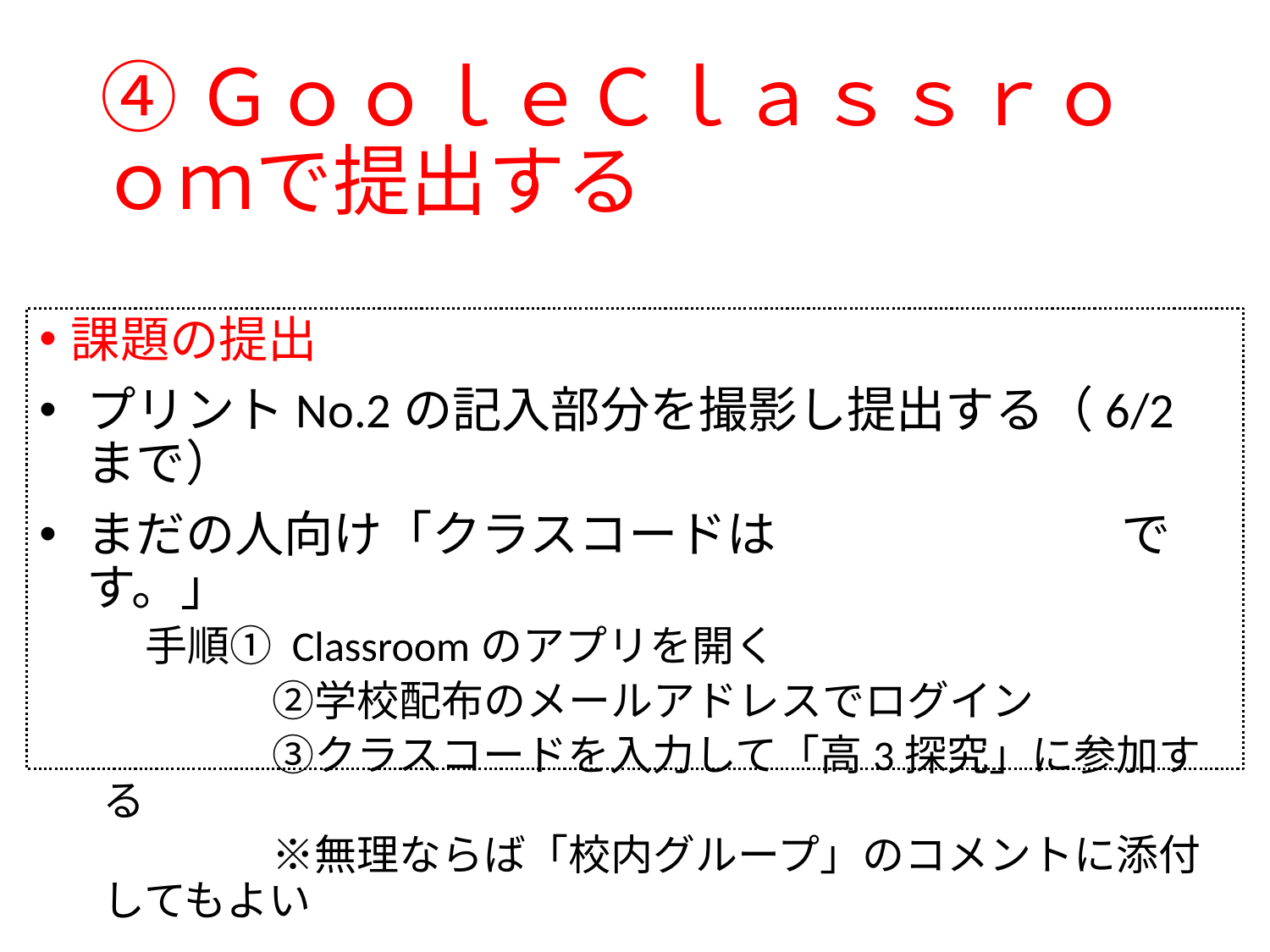

# ④ＧｏｏｌｅＣｌａｓｓｒｏｏｍで提出する
課題の提出
プリントNo.2の記入部分を撮影し提出する（6/2まで）
まだの人向け「クラスコードは　　　　　　　です。」
　手順① Classroomのアプリを開く
　　　　②学校配布のメールアドレスでログイン
　　　　③クラスコードを入力して「高3探究」に参加する
　　　　※無理ならば「校内グループ」のコメントに添付してもよい